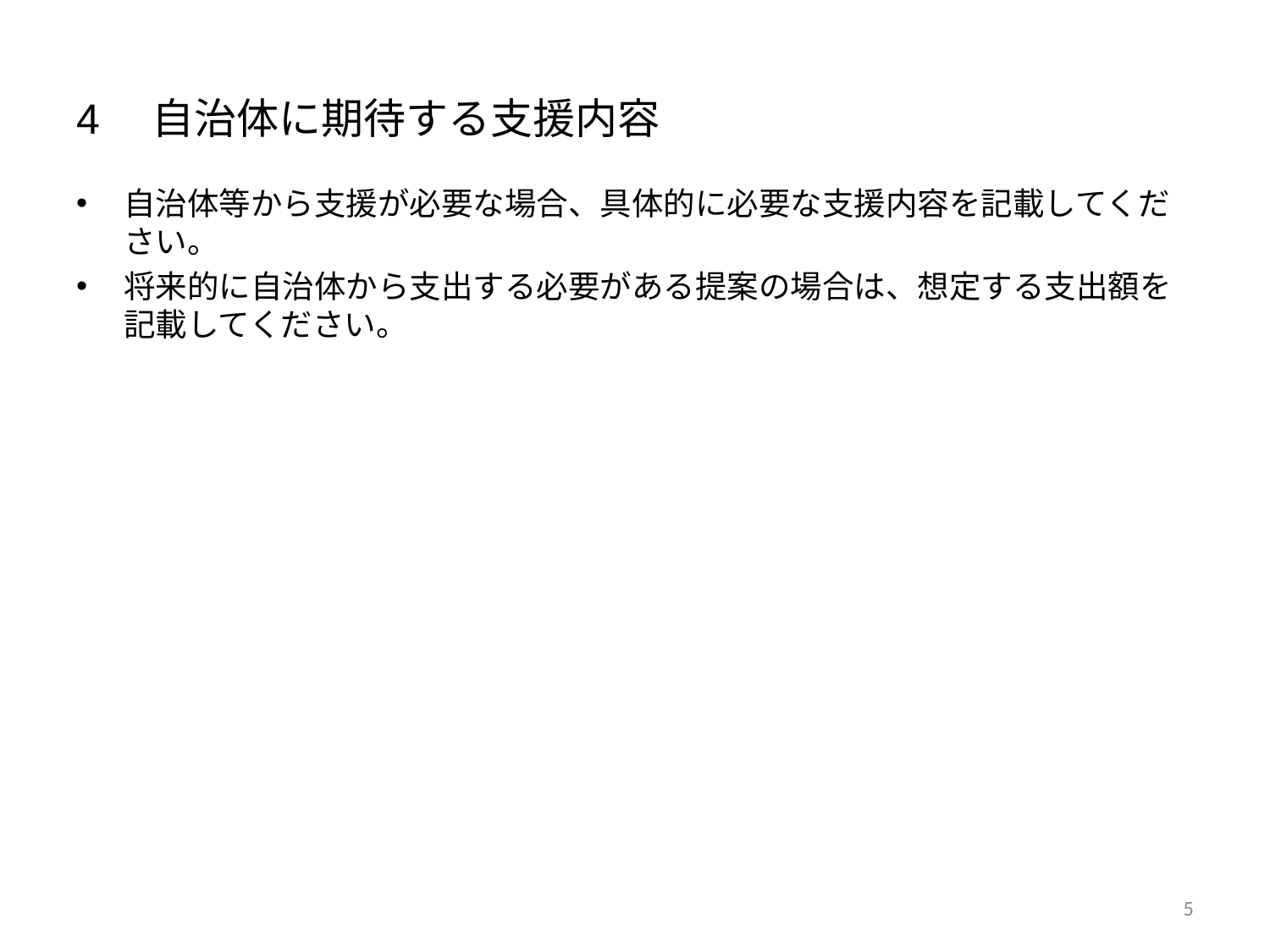

# 4　自治体に期待する支援内容
自治体等から支援が必要な場合、具体的に必要な支援内容を記載してください。
将来的に自治体から支出する必要がある提案の場合は、想定する支出額を記載してください。
5